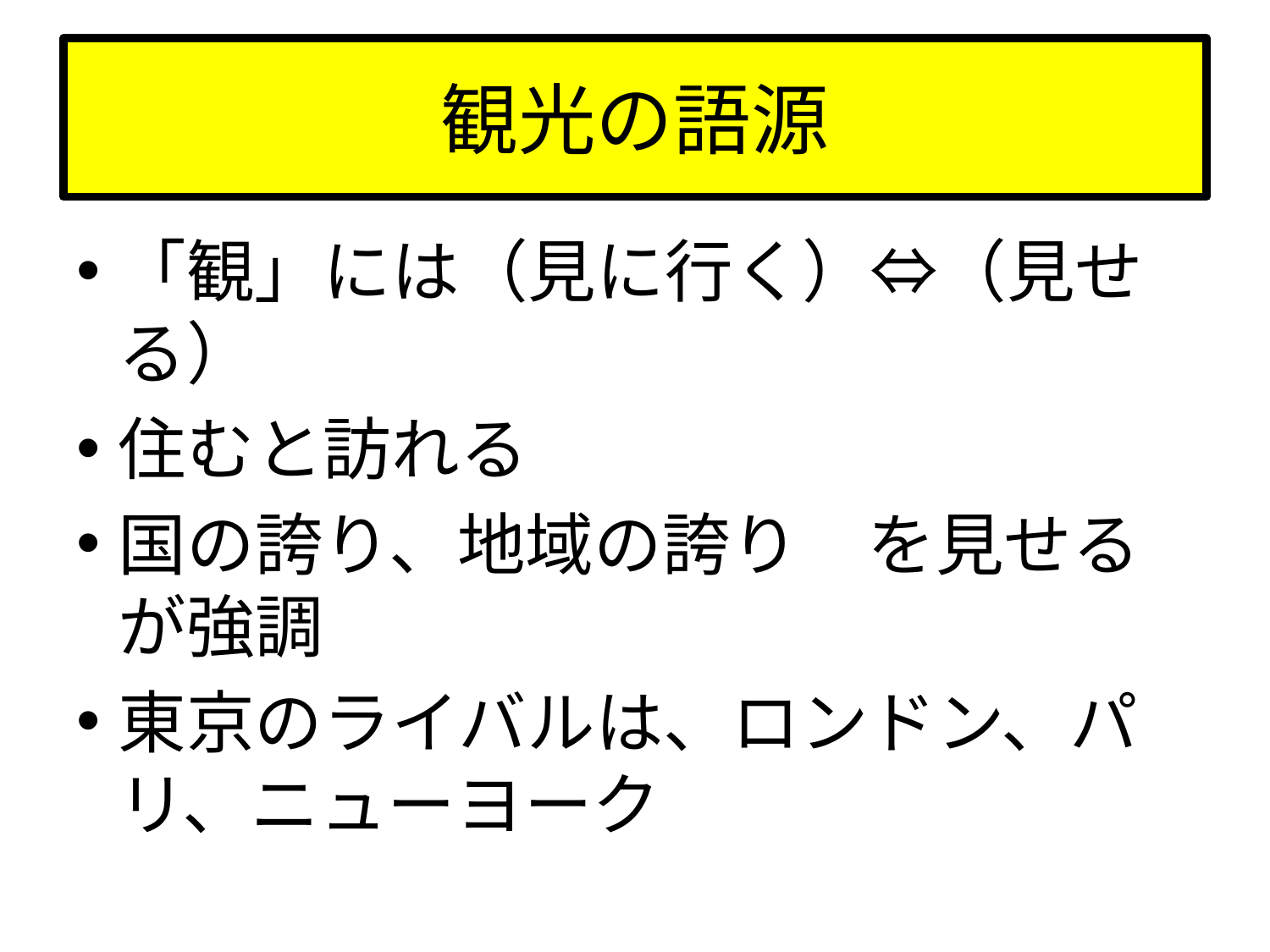

# 観光の語源
「観」には（見に行く）⇔（見せる）
住むと訪れる
国の誇り、地域の誇り　を見せるが強調
東京のライバルは、ロンドン、パリ、ニューヨーク